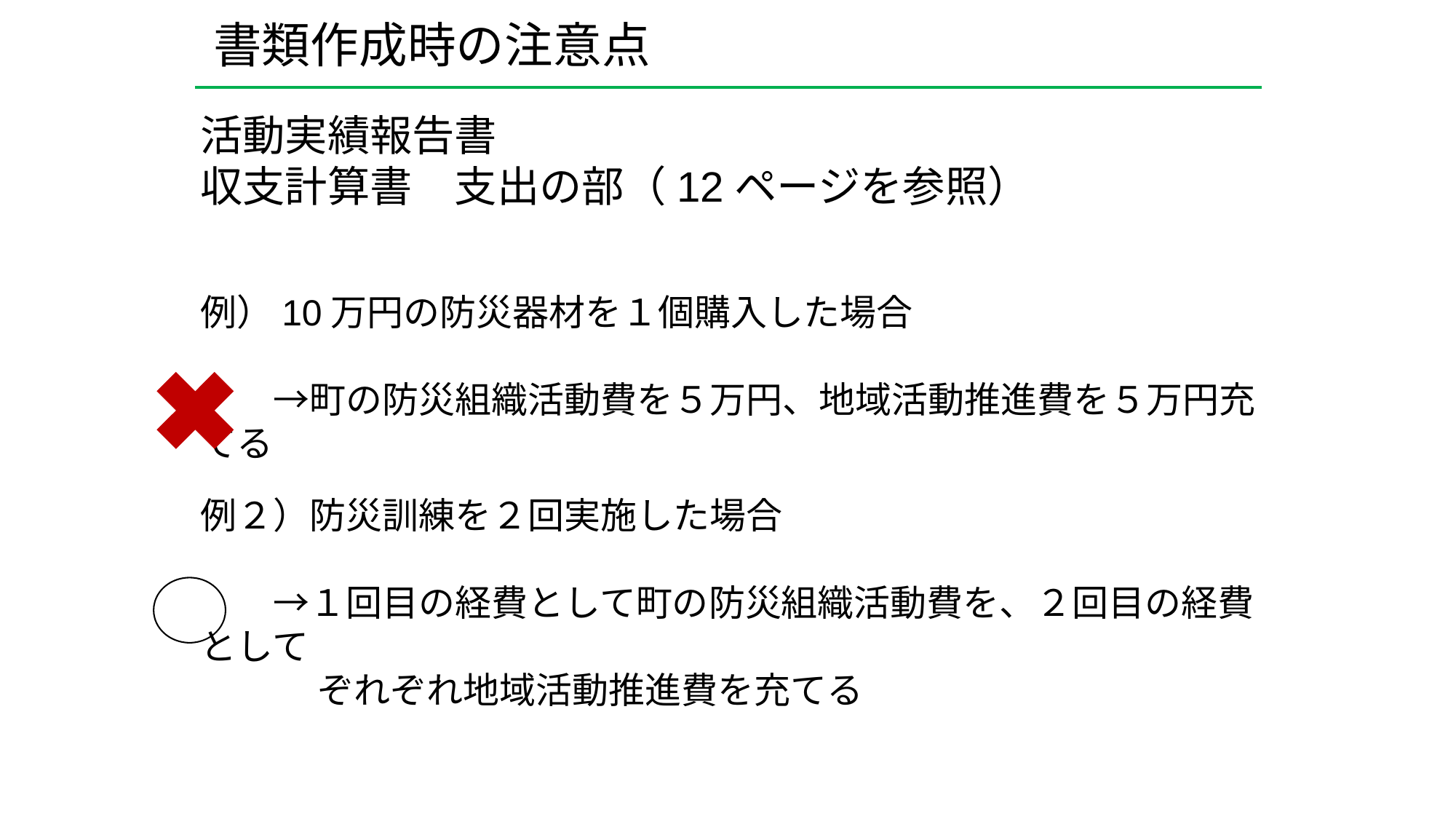

書類作成時の注意点
活動実績報告書
収支計算書　支出の部（12ページを参照）

例）10万円の防災器材を１個購入した場合

　　→町の防災組織活動費を５万円、地域活動推進費を５万円充てる

例２）防災訓練を２回実施した場合

　　→１回目の経費として町の防災組織活動費を、２回目の経費として
　　　 ぞれぞれ地域活動推進費を充てる